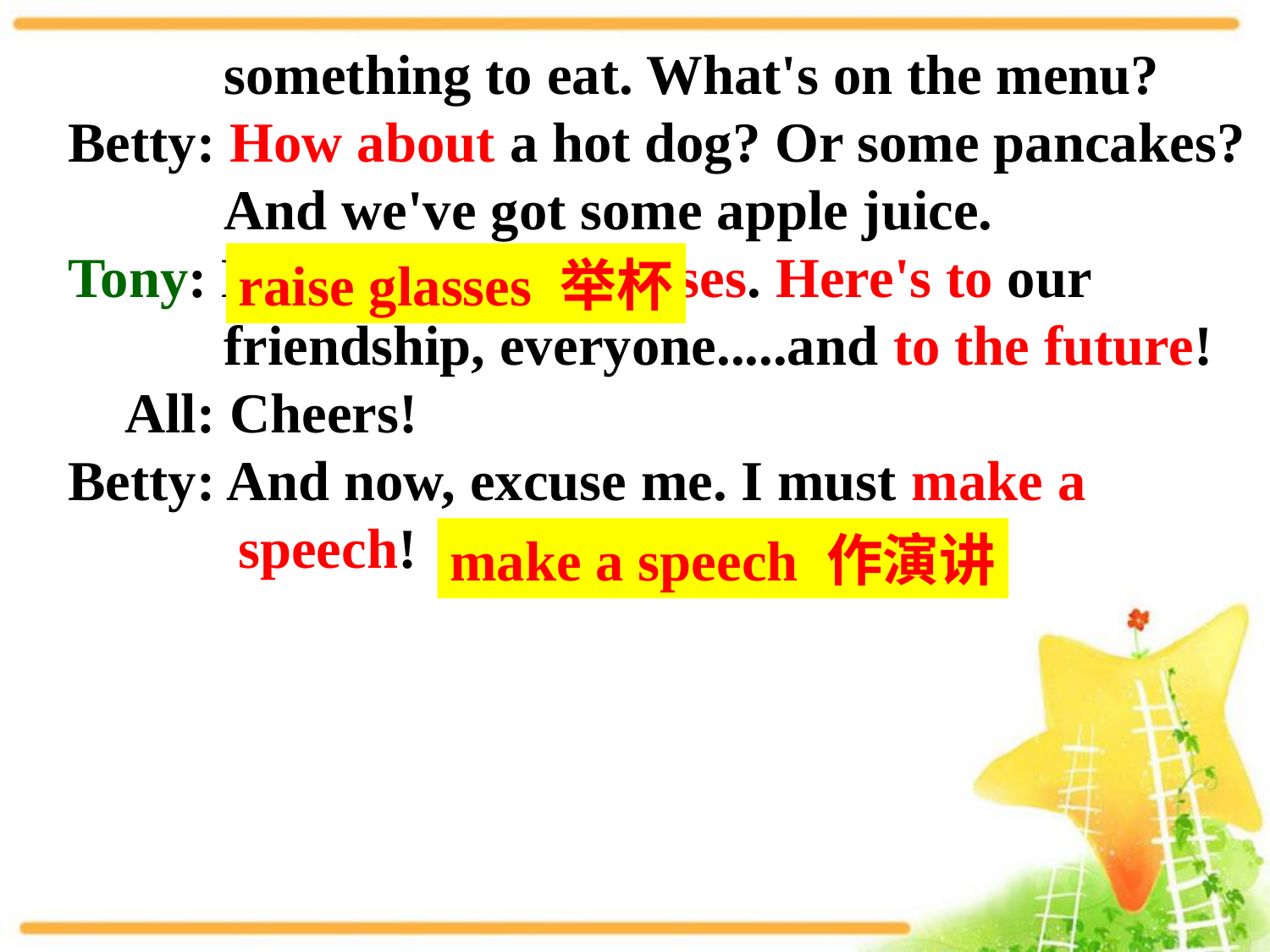

something to eat. What's on the menu?
    Betty: How about a hot dog? Or some pancakes?
               And we've got some apple juice.
    Tony: Let's raise our glasses. Here's to our
               friendship, everyone.....and to the future!
        All: Cheers!
    Betty: And now, excuse me. I must make a
                speech!

raise glasses 举杯
make a speech 作演讲